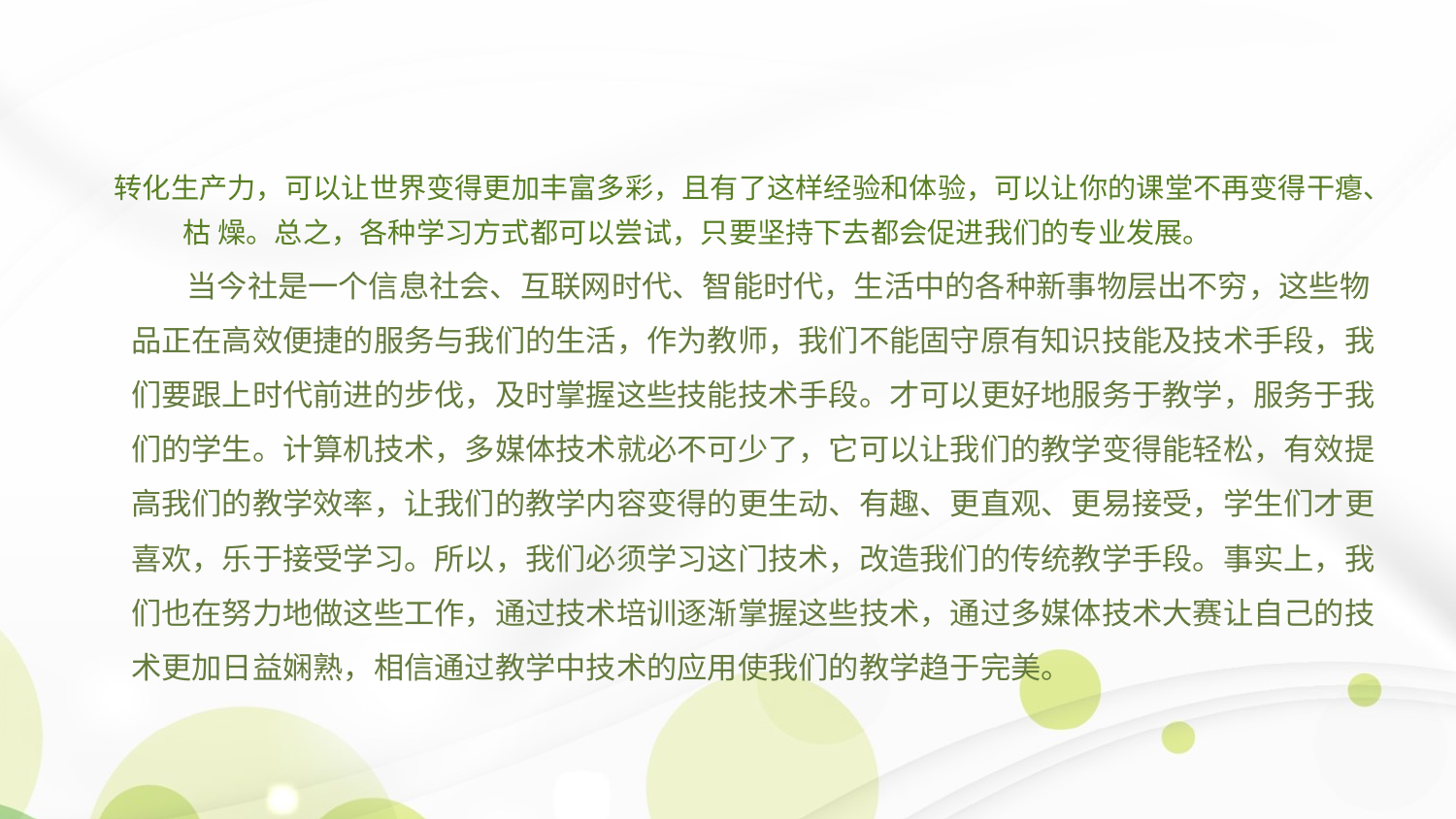

转化生产力，可以让世界变得更加丰富多彩，且有了这样经验和体验，可以让你的课堂不再变得干瘪、               枯 燥。总之，各种学习方式都可以尝试，只要坚持下去都会促进我们的专业发展。
当今社是一个信息社会、互联网时代、智能时代，生活中的各种新事物层出不穷，这些物品正在高效便捷的服务与我们的生活，作为教师，我们不能固守原有知识技能及技术手段，我们要跟上时代前进的步伐，及时掌握这些技能技术手段。才可以更好地服务于教学，服务于我们的学生。计算机技术，多媒体技术就必不可少了，它可以让我们的教学变得能轻松，有效提高我们的教学效率，让我们的教学内容变得的更生动、有趣、更直观、更易接受，学生们才更喜欢，乐于接受学习。所以，我们必须学习这门技术，改造我们的传统教学手段。事实上，我们也在努力地做这些工作，通过技术培训逐渐掌握这些技术，通过多媒体技术大赛让自己的技术更加日益娴熟，相信通过教学中技术的应用使我们的教学趋于完美。